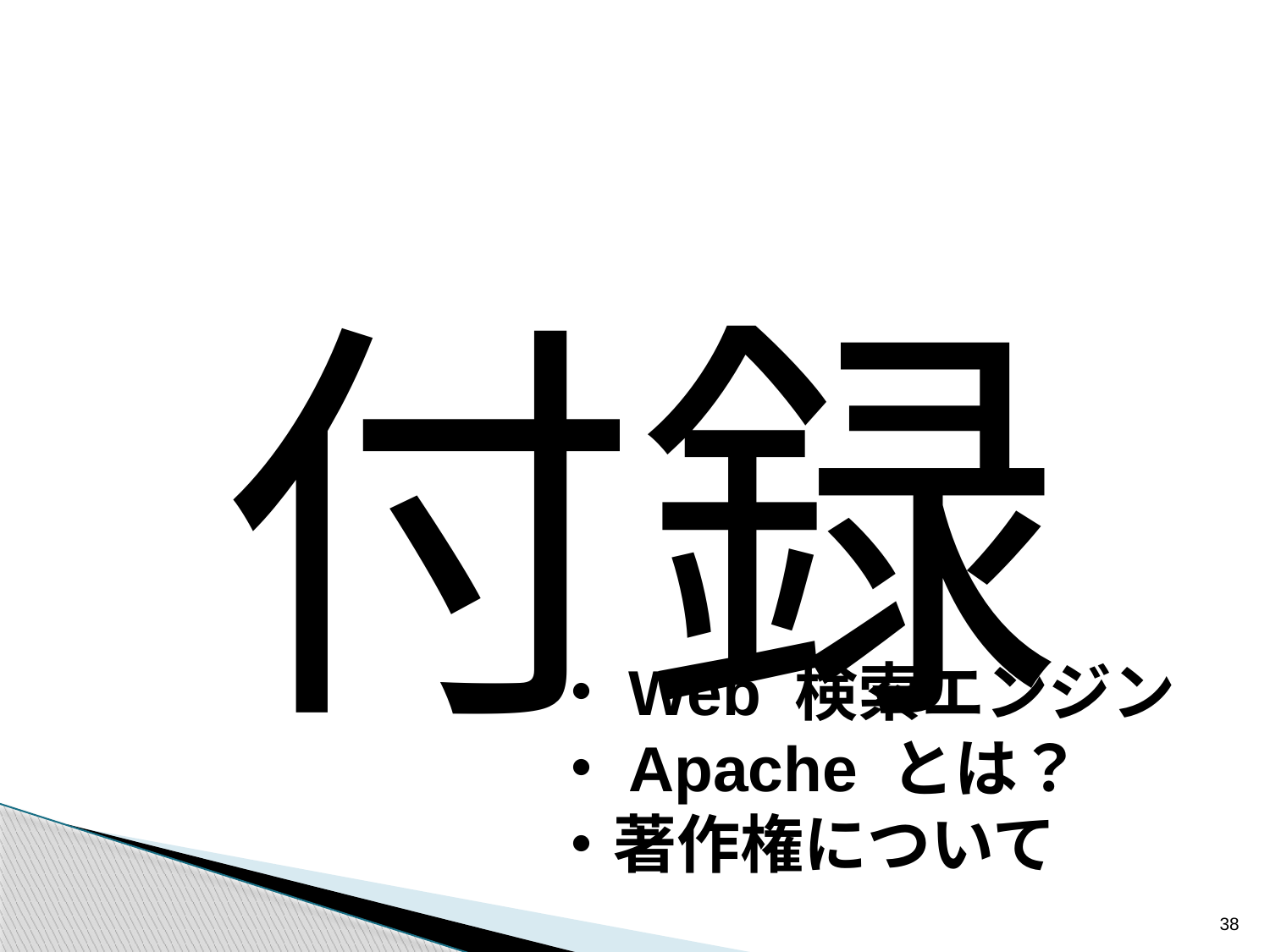

付録
・Web 検索エンジン
・Apache とは？
・著作権について
38